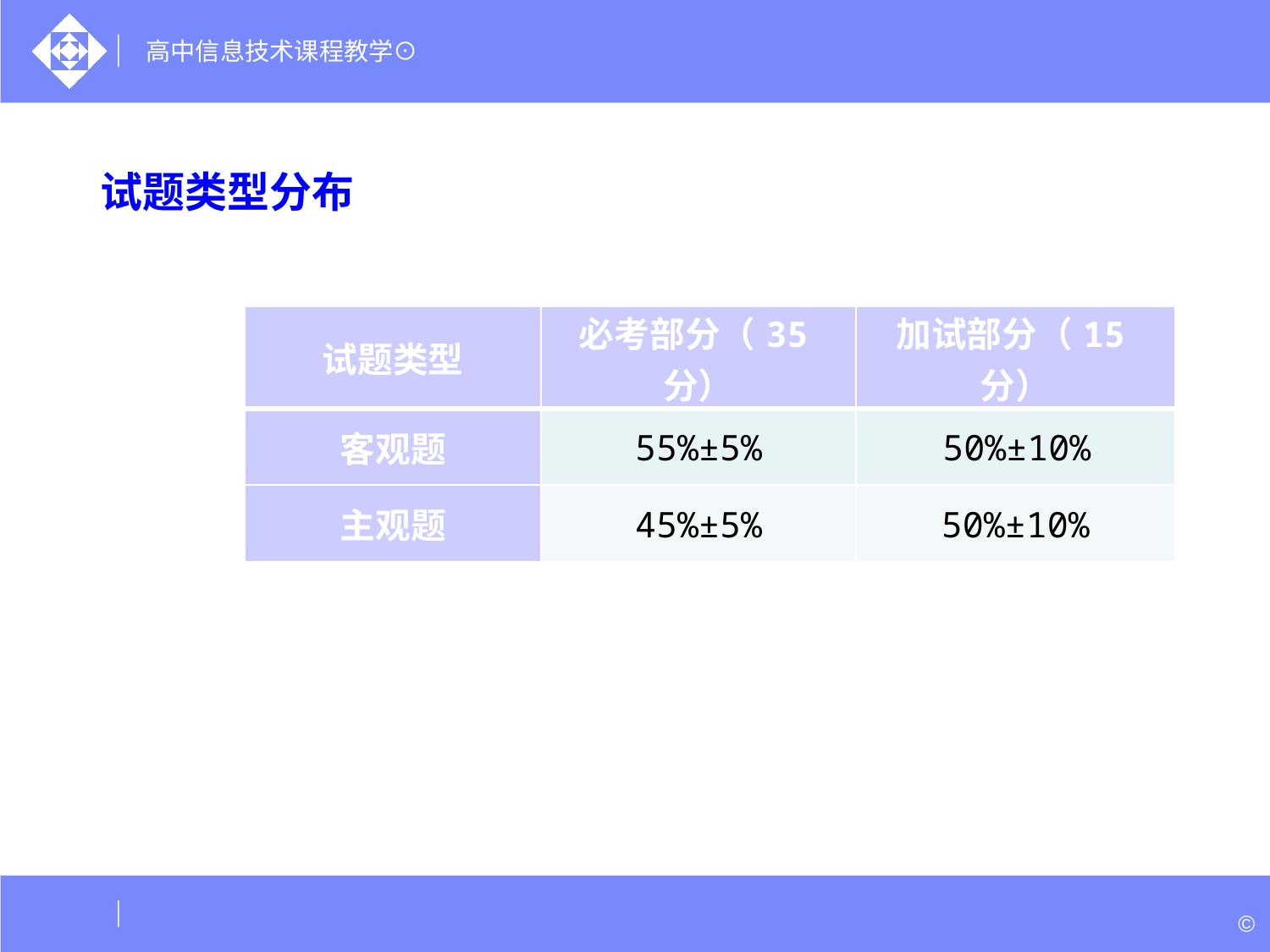

试题类型分布
| 试题类型 | 必考部分（35分） | 加试部分（15分） |
| --- | --- | --- |
| 客观题 | 55%±5% | 50%±10% |
| 主观题 | 45%±5% | 50%±10% |